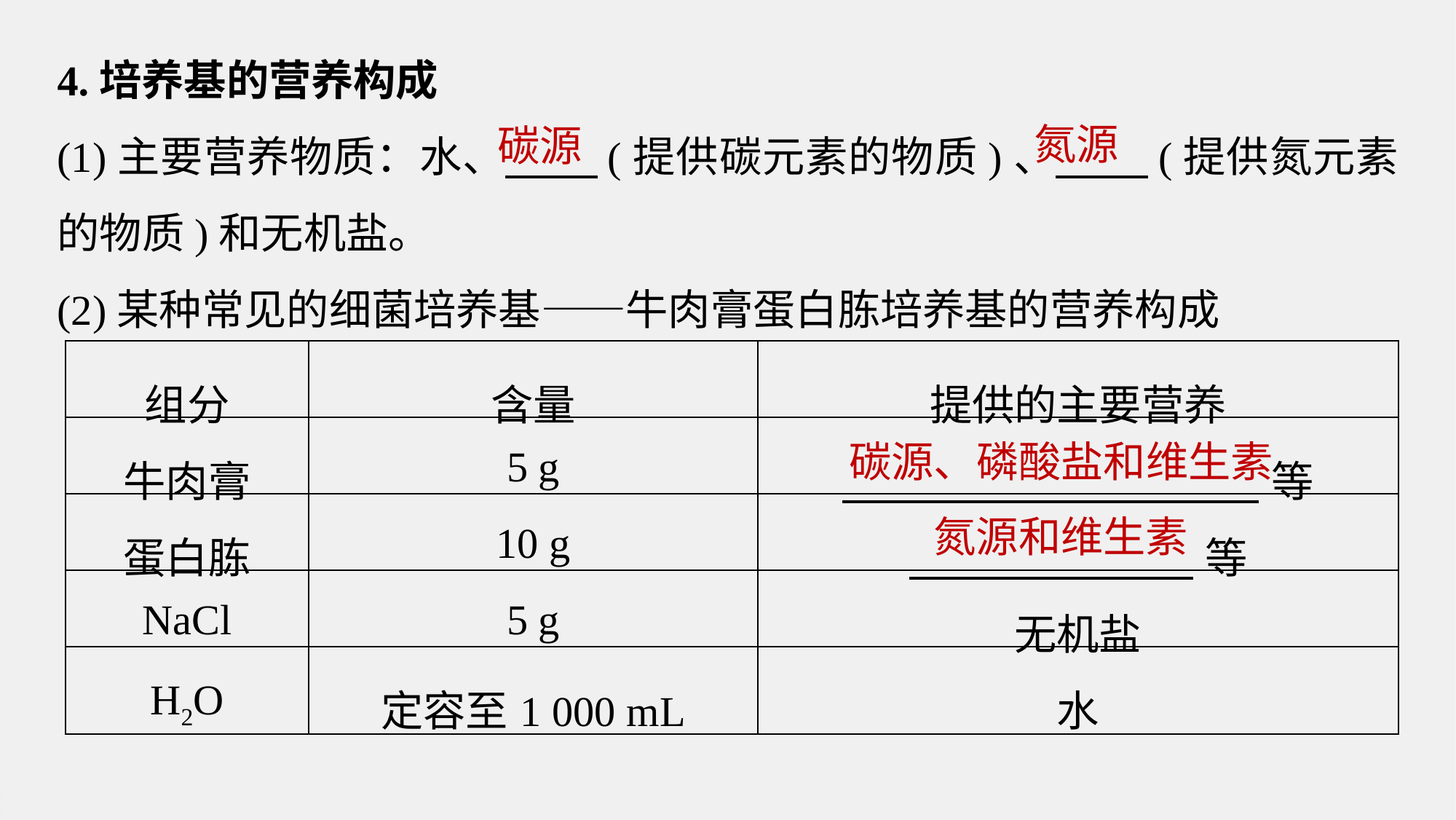

4.培养基的营养构成
(1)主要营养物质：水、         (提供碳元素的物质)、         (提供氮元素的物质)和无机盐。
(2)某种常见的细菌培养基——牛肉膏蛋白胨培养基的营养构成
氮源
碳源
| 组分 | 含量 | 提供的主要营养 |
| --- | --- | --- |
| 牛肉膏 | 5 g | 等 |
| 蛋白胨 | 10 g | 等 |
| NaCl | 5 g | 无机盐 |
| H2O | 定容至1 000 mL | 水 |
碳源、磷酸盐和维生素
氮源和维生素